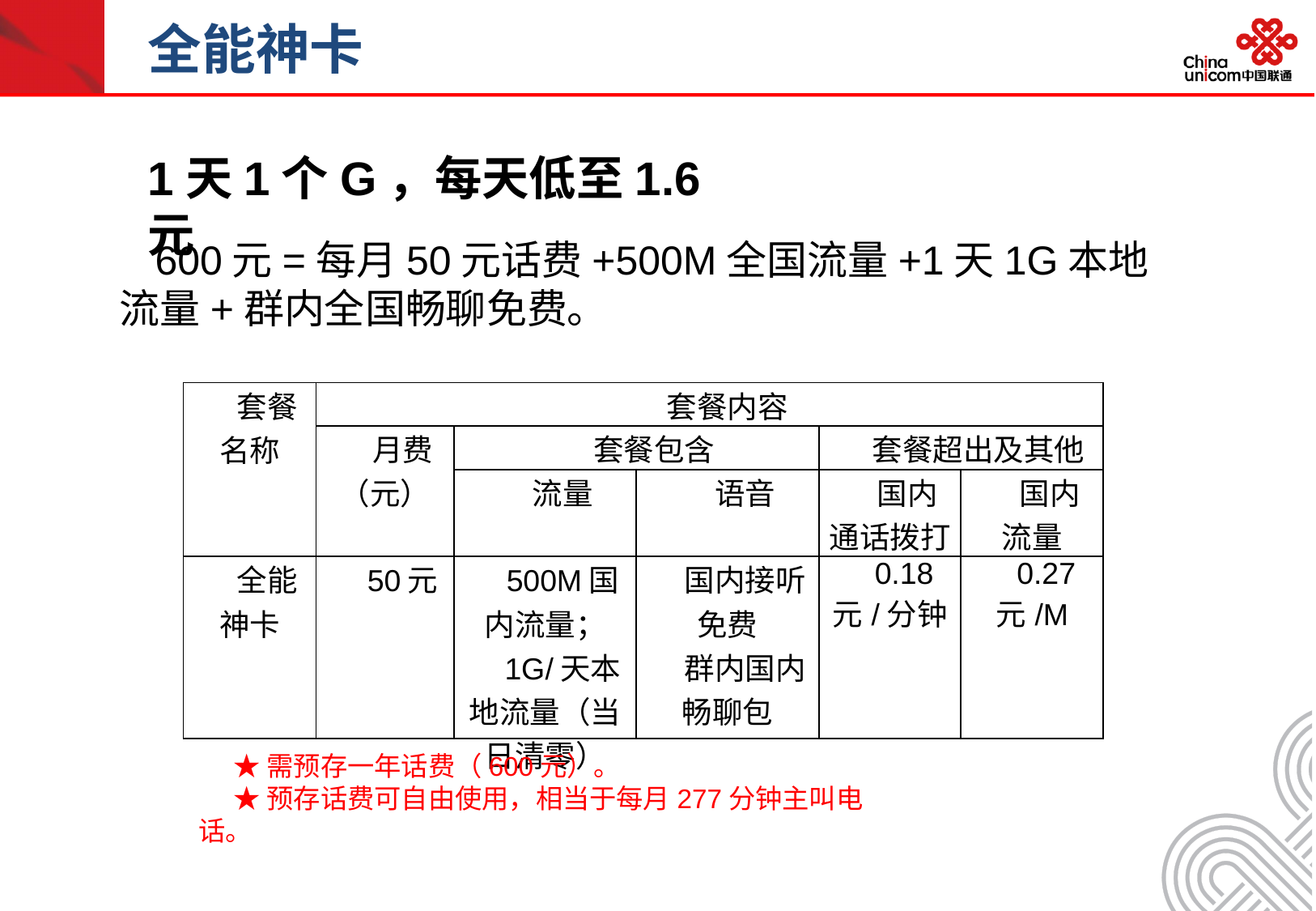

全能神卡
1天1个G，每天低至1.6元
600元=每月50元话费+500M全国流量+1天1G本地流量+群内全国畅聊免费。
| 套餐名称 | 套餐内容 |  |  |  |  |
| --- | --- | --- | --- | --- | --- |
|  | 月费（元） | 套餐包含 |  | 套餐超出及其他 |  |
|  |  | 流量 | 语音 | 国内通话拨打 | 国内流量 |
| 全能神卡 | 50元 | 500M国内流量； 1G/天本地流量（当日清零） | 国内接听免费 群内国内畅聊包 | 0.18元/分钟 | 0.27元/M |
★需预存一年话费（600元）。
★预存话费可自由使用，相当于每月277分钟主叫电话。